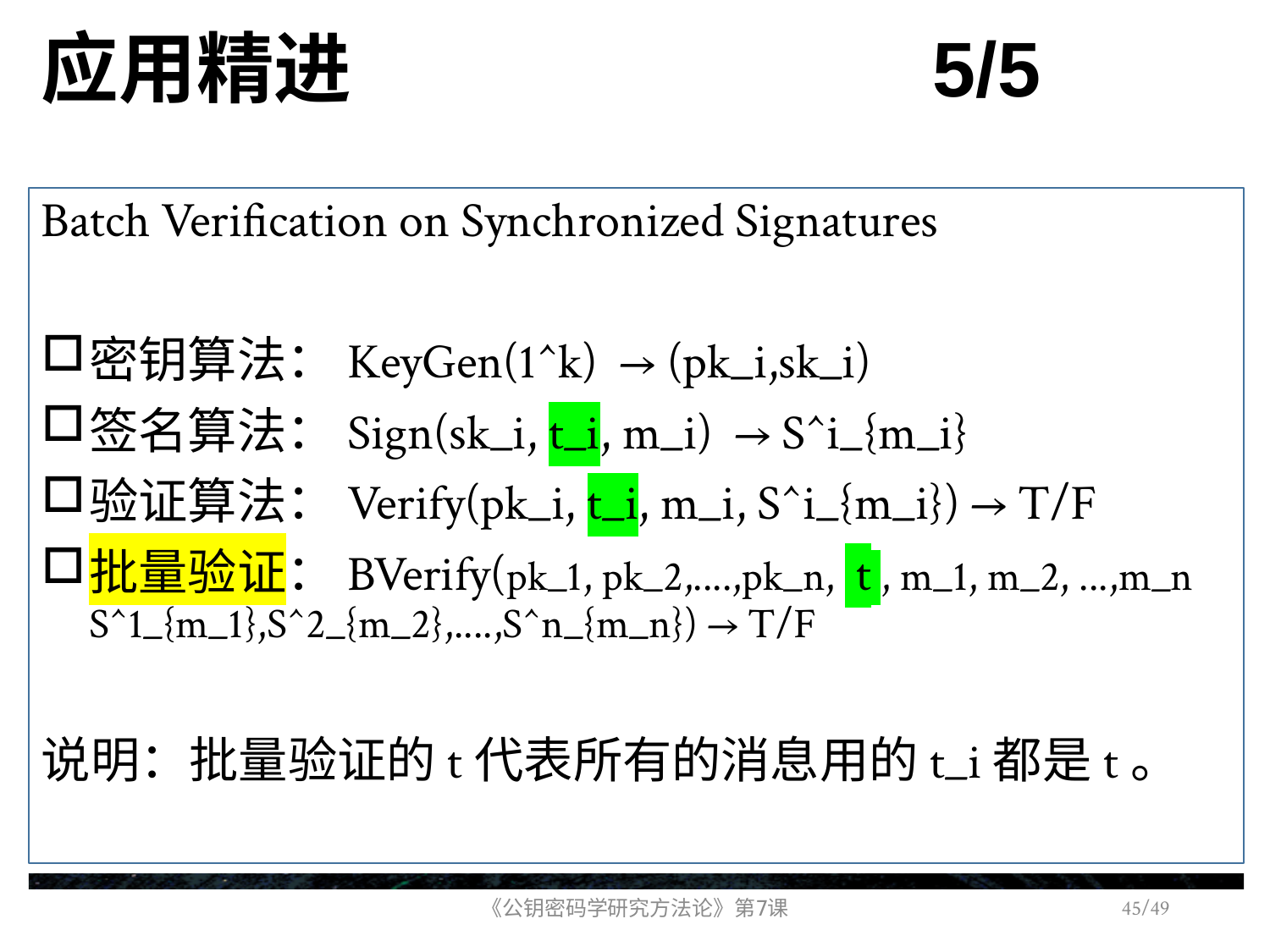

# 应用精进                                5/5
Batch Verification on Synchronized Signatures

密钥算法：KeyGen(1^k)  → (pk_i,sk_i)
签名算法：Sign(sk_i, t_i, m_i)  → S^i_{m_i}
验证算法：Verify(pk_i, t_i, m_i, S^i_{m_i}) → T/F
批量验证：BVerify(pk_1, pk_2,....,pk_n,  t , m_1, m_2, ...,m_n S^1_{m_1},S^2_{m_2},....,S^n_{m_n}) → T/F

说明：批量验证的t代表所有的消息用的t_i都是t。
《公钥密码学研究方法论》第7课
45/49